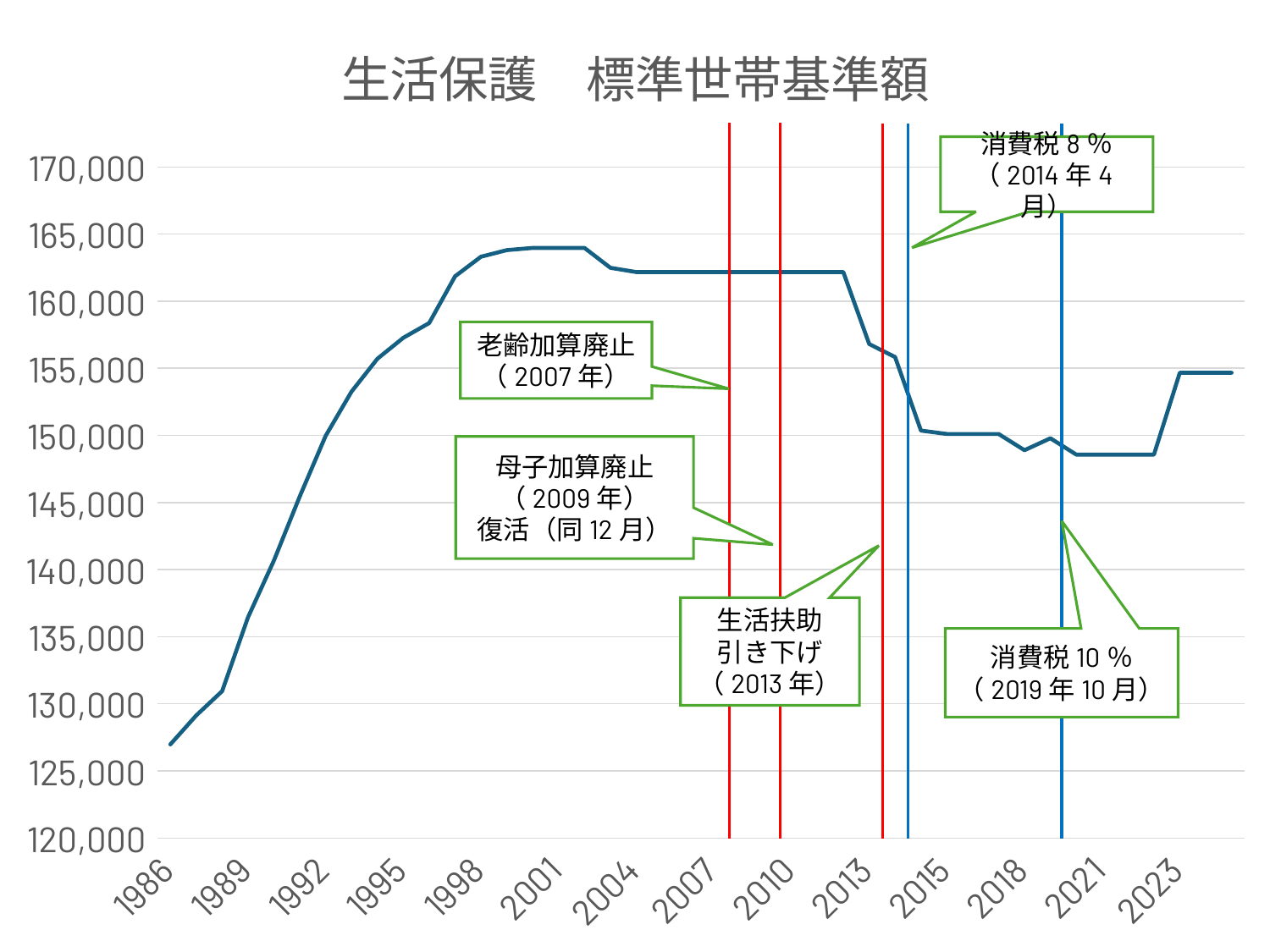

### Chart: 生活保護　標準世帯基準額

| Category |  |
|---|---|
| 1986 | 126977.0 |
| 1987 | 129136.0 |
| 1988 | 130944.0 |
| 1989 | 136444.0 |
| 1990 | 140674.0 |
| 1991 | 145457.0 |
| 1992 | 149966.0 |
| 1993 | 153265.0 |
| 1994 | 155717.0 |
| 1995 | 157274.0 |
| 1996 | 158375.0 |
| 1997 | 161859.0 |
| 1998 | 163316.0 |
| 1999 | 163806.0 |
| 2000 | 163970.0 |
| 2001 | 163970.0 |
| 2002 | 163970.0 |
| 2003 | 162490.0 |
| 2004 | 162170.0 |
| 2005 | 162170.0 |
| 2006 | 162170.0 |
| 2007 | 162170.0 |
| 2008 | 162170.0 |
| 2009 | 162170.0 |
| 2010 | 162170.0 |
| 2011 | 162170.0 |
| 2012 | 162170.0 |
| 2013 | 156810.0 |
| 2014 | 155840.0 |
| 2015 | 150360.0 |
| 2015 | 150110.0 |
| 2016 | 150110.0 |
| 2017 | 150110.0 |
| 2018 | 148900.0 |
| 2019 | 149790.0 |
| 2020 | 148570.0 |
| 2021 | 148570.0 |
| 2022 | 148570.0 |
| 2023 | 148570.0 |
| 2023 | 154670.0 |
| 2024 | 154670.0 |
| 2025 | 154670.0 |
消費税8％
（2014年4月）
老齢加算廃止（2007年）
母子加算廃止（2009年）
復活（同12月）
生活扶助
引き下げ（2013年）
消費税10％
（2019年10月）